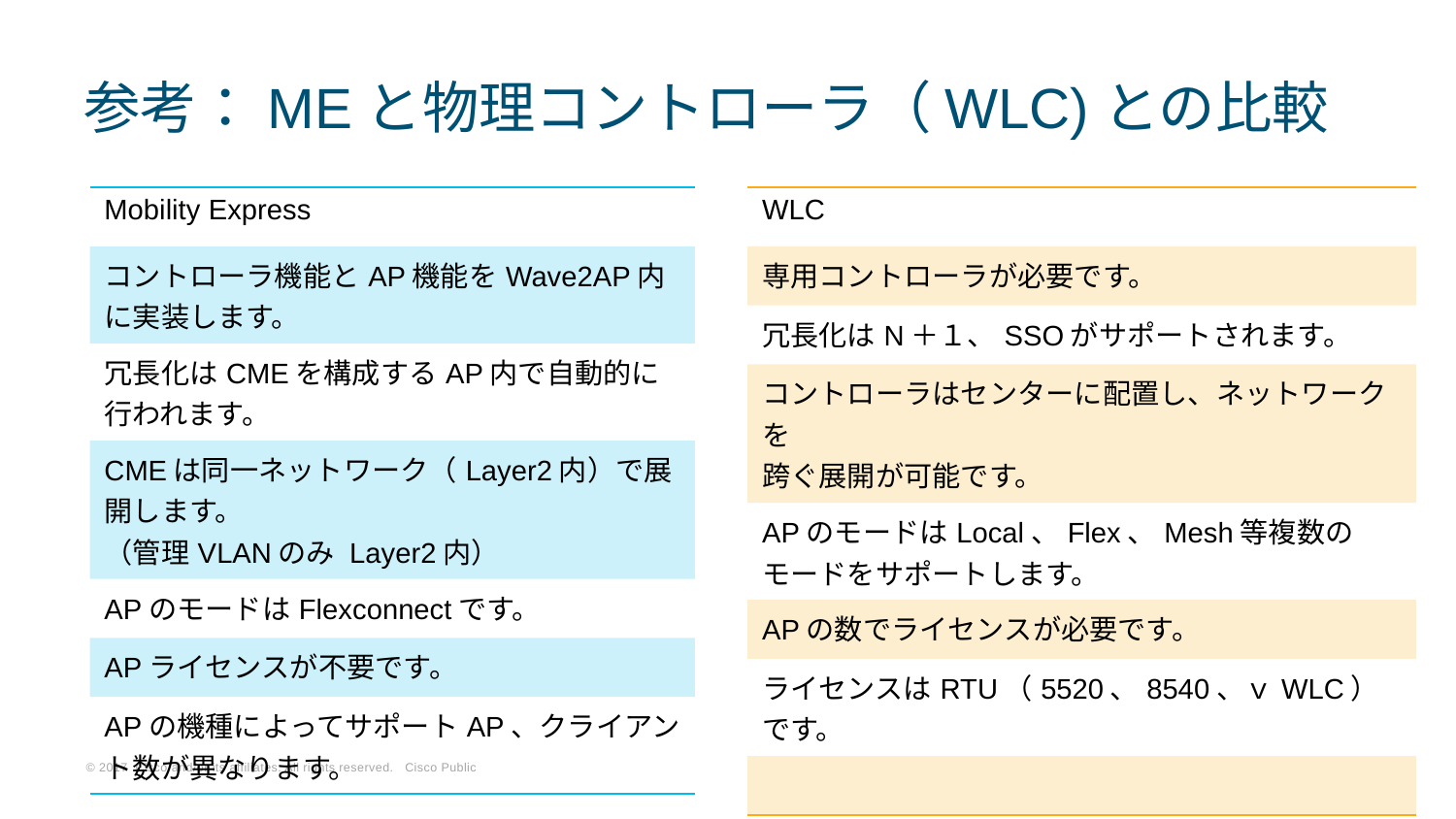

# 参考：MEと物理コントローラ（WLC)との比較
| Mobility Express |
| --- |
| コントローラ機能とAP機能をWave2AP内に実装します。 |
| 冗長化はCMEを構成するAP内で自動的に 行われます。 |
| CMEは同一ネットワーク（Layer2内）で展開します。 （管理VLANのみ Layer2内） |
| APのモードはFlexconnectです。 |
| APライセンスが不要です。 |
| APの機種によってサポートAP、クライアント数が異なります。 |
| WLC |
| --- |
| 専用コントローラが必要です。 |
| 冗長化はN＋１、SSOがサポートされます。 |
| コントローラはセンターに配置し、ネットワークを 跨ぐ展開が可能です。 |
| APのモードはLocal、Flex、Mesh等複数のモードをサポートします。 |
| APの数でライセンスが必要です。 |
| ライセンスはRTU（5520、8540、ｖWLC）です。 |
|  |